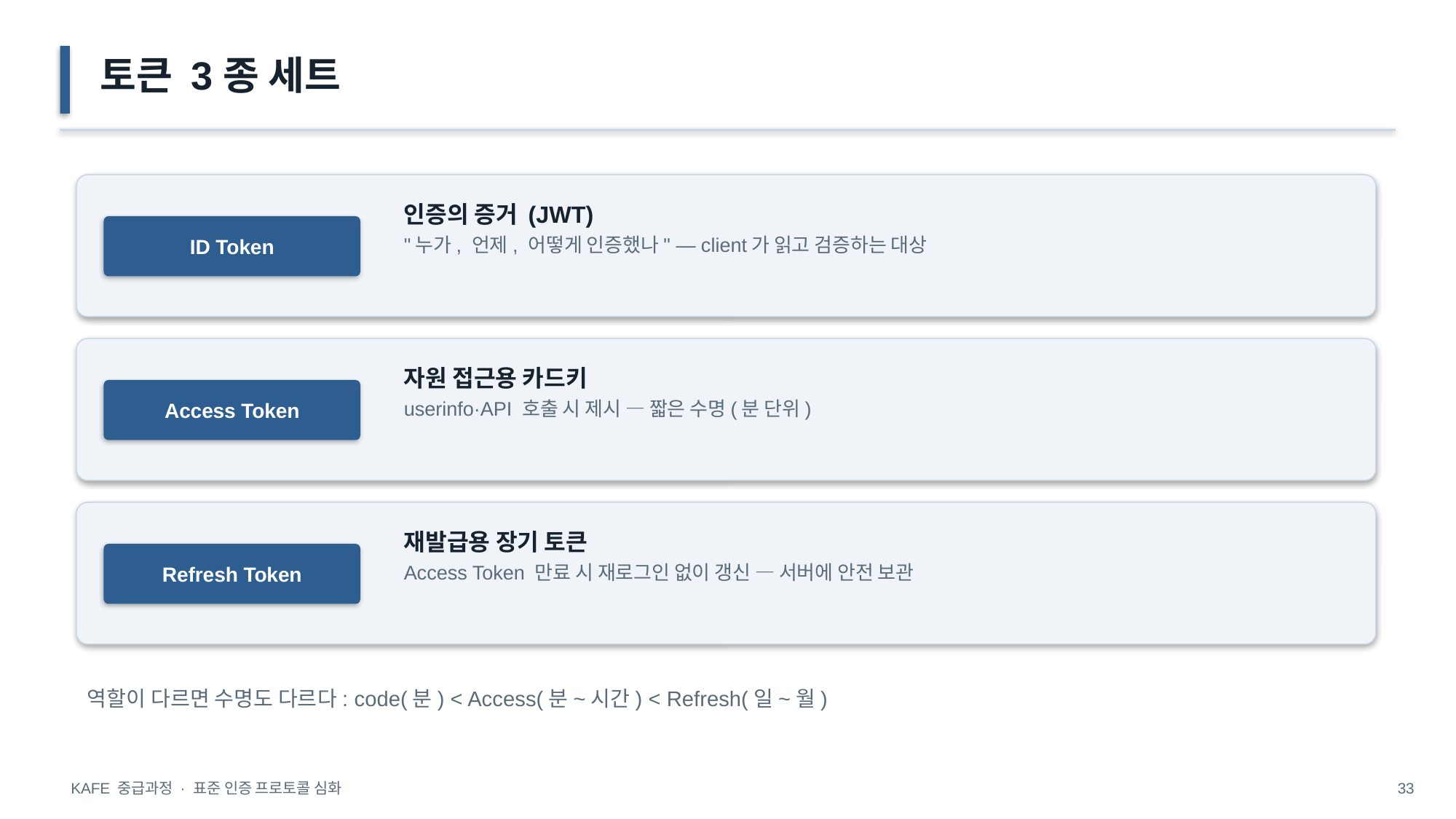

토큰 3종 세트

인증의 증거 (JWT)
"누가, 언제, 어떻게 인증했나" — client가 읽고 검증하는 대상
ID Token

자원 접근용 카드키
userinfo·API 호출 시 제시 — 짧은 수명(분 단위)
Access Token

재발급용 장기 토큰
Access Token 만료 시 재로그인 없이 갱신 — 서버에 안전 보관
Refresh Token
역할이 다르면 수명도 다르다: code(분) < Access(분~시간) < Refresh(일~월)
KAFE 중급과정 · 표준 인증 프로토콜 심화
33